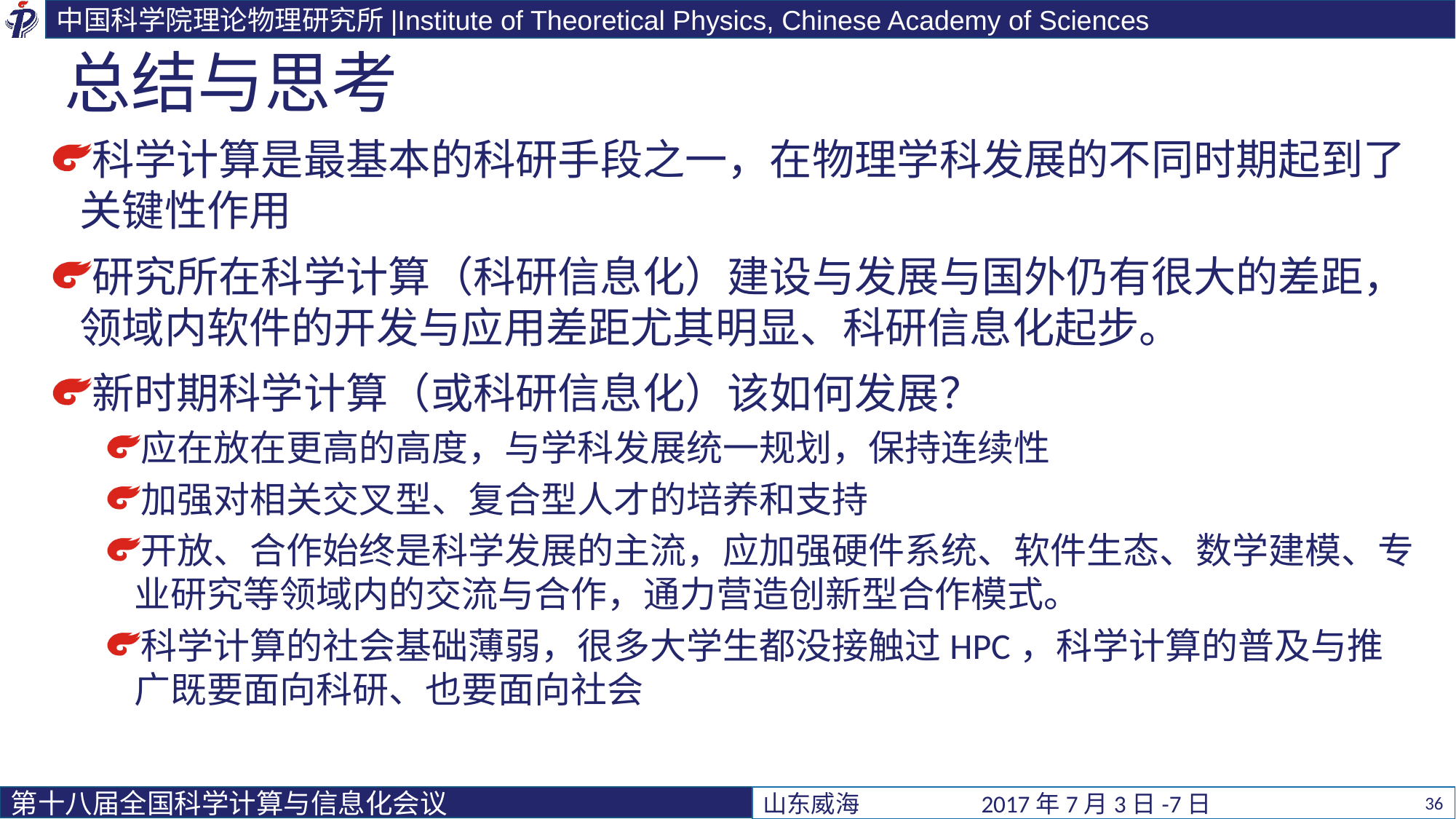

# 总结与思考
科学计算是最基本的科研手段之一，在物理学科发展的不同时期起到了关键性作用
研究所在科学计算（科研信息化）建设与发展与国外仍有很大的差距，领域内软件的开发与应用差距尤其明显、科研信息化起步。
新时期科学计算（或科研信息化）该如何发展？
应在放在更高的高度，与学科发展统一规划，保持连续性
加强对相关交叉型、复合型人才的培养和支持
开放、合作始终是科学发展的主流，应加强硬件系统、软件生态、数学建模、专业研究等领域内的交流与合作，通力营造创新型合作模式。
科学计算的社会基础薄弱，很多大学生都没接触过HPC，科学计算的普及与推广既要面向科研、也要面向社会
36